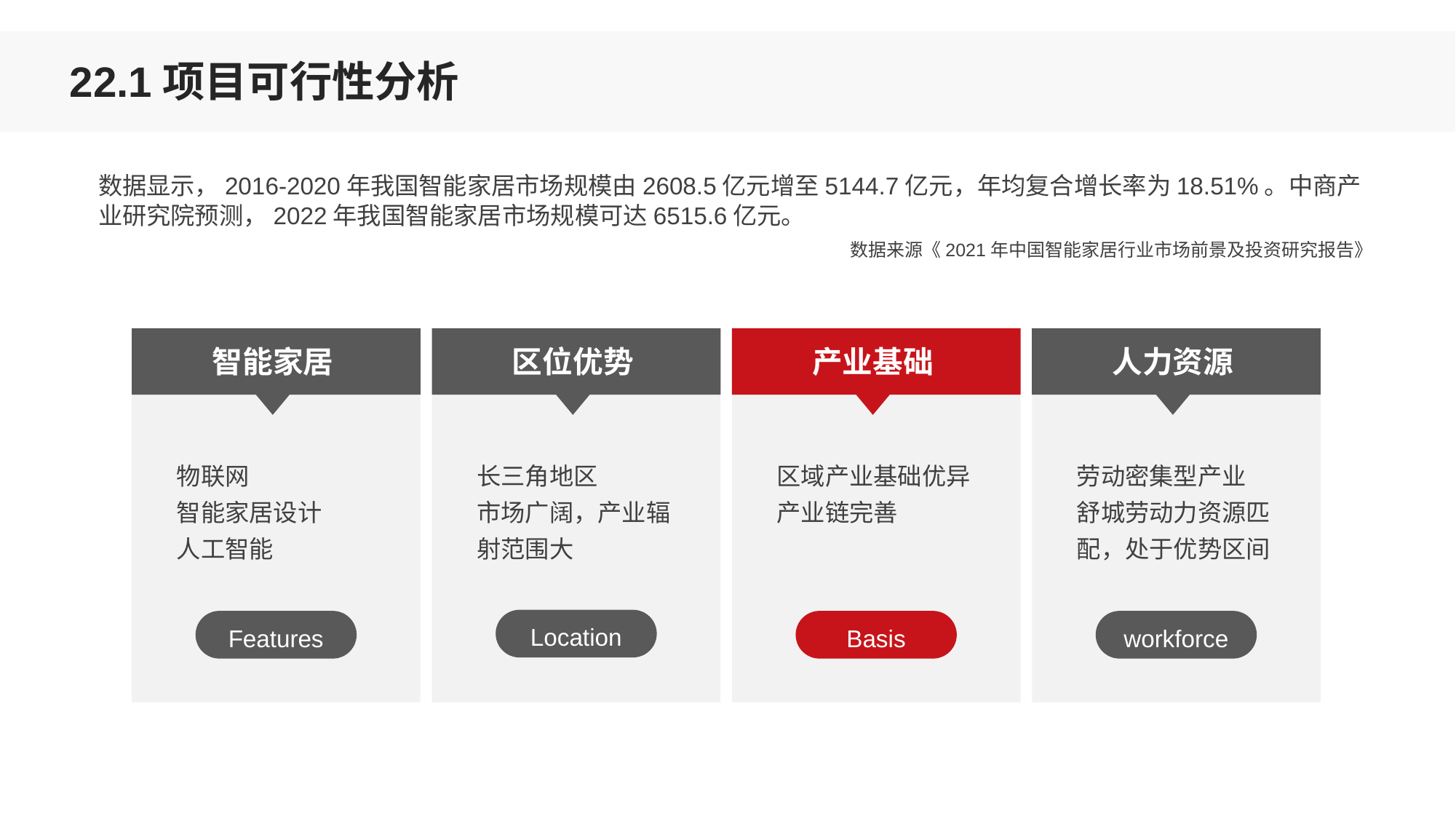

22.1项目可行性分析
数据显示，2016-2020年我国智能家居市场规模由2608.5亿元增至5144.7亿元，年均复合增长率为18.51%。中商产业研究院预测，2022年我国智能家居市场规模可达6515.6亿元。
数据来源《2021年中国智能家居行业市场前景及投资研究报告》

智能家居
区位优势
产业基础
人力资源
物联网
智能家居设计
人工智能

长三角地区
市场广阔，产业辐射范围大
区域产业基础优异
产业链完善
劳动密集型产业
舒城劳动力资源匹配，处于优势区间
Location
Features
Basis
workforce